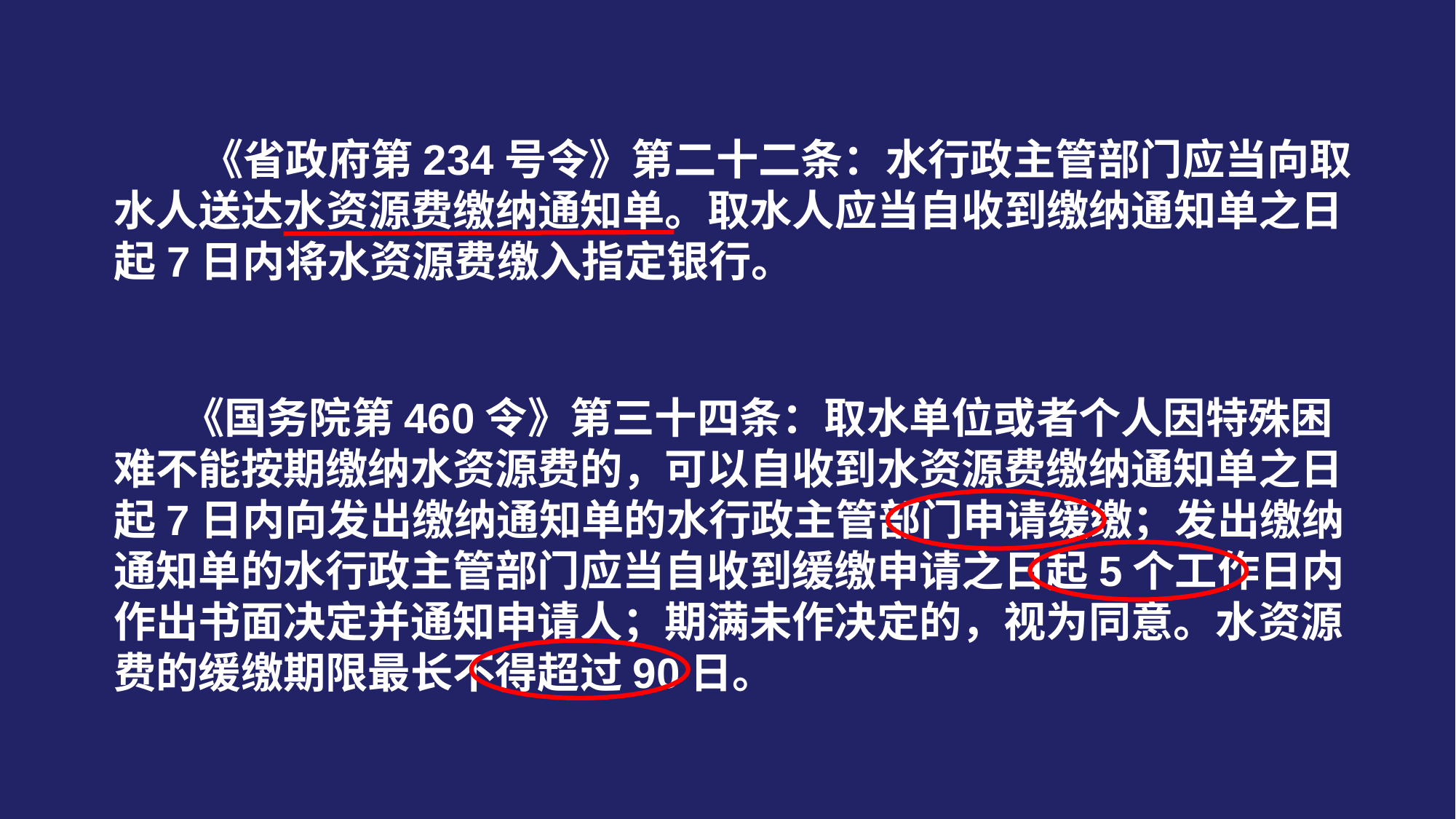

《省政府第234号令》第二十二条：水行政主管部门应当向取水人送达水资源费缴纳通知单。取水人应当自收到缴纳通知单之日起7日内将水资源费缴入指定银行。
  《国务院第460令》第三十四条：取水单位或者个人因特殊困难不能按期缴纳水资源费的，可以自收到水资源费缴纳通知单之日起7日内向发出缴纳通知单的水行政主管部门申请缓缴；发出缴纳通知单的水行政主管部门应当自收到缓缴申请之日起5个工作日内作出书面决定并通知申请人；期满未作决定的，视为同意。水资源费的缓缴期限最长不得超过90日。